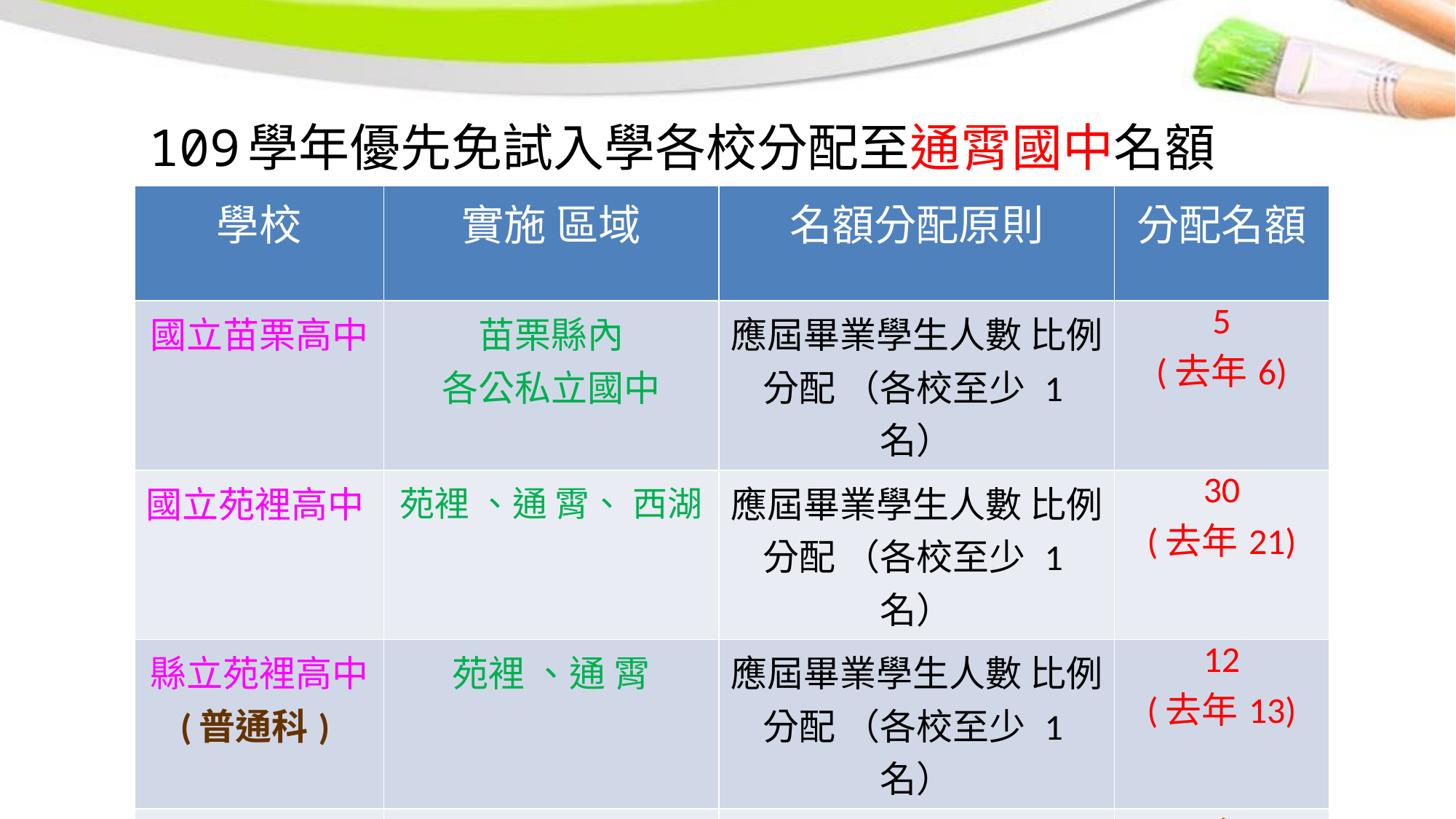

109學年優先免試入學各校分配至通霄國中名額

| 學校 | 實施 區域 | 名額分配原則 | 分配名額 |
| --- | --- | --- | --- |
| 國立苗栗高中 | 苗栗縣內 各公私立國中 | 應屆畢業學生人數 比例分配 （各校至少 1名） | 5 (去年6) |
| 國立苑裡高中 | 苑裡 、通 霄、 西湖 | 應屆畢業學生人數 比例分配 （各校至少 1名） | 30 (去年21) |
| 縣立苑裡高中 (普通科) | 苑裡 、通 霄 | 應屆畢業學生人數 比例分配 （各校至少 1名） | 12 (去年13) |
| 縣立三義高中 (綜合高中) | 卓蘭、苑裡、通霄 、 後龍、頭屋、公館、 銅鑼、西湖、大湖、苗栗市 | 應屆畢業學生人數 比例分配 （各校至少 1名） | 1 |